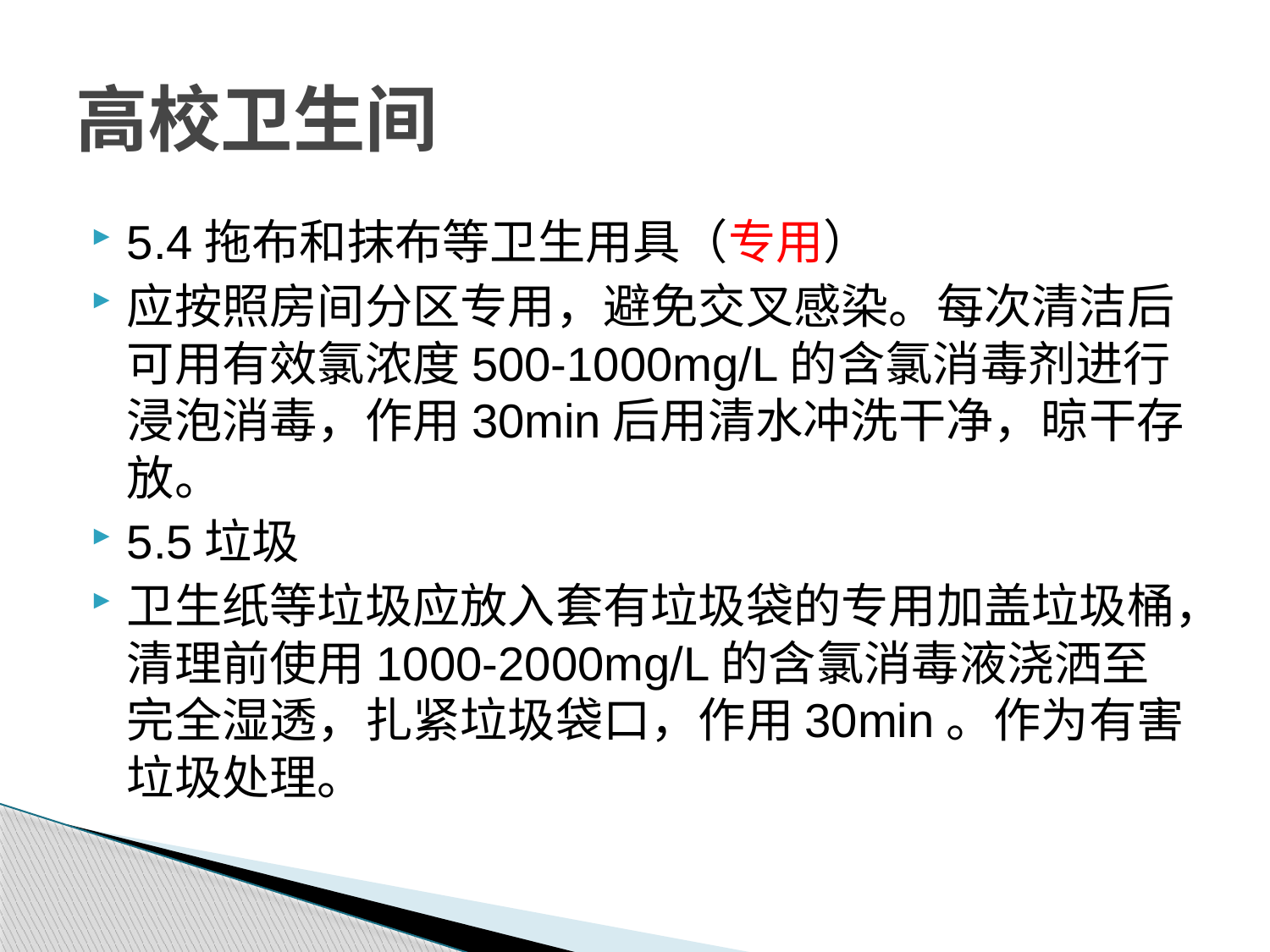

# 高校卫生间
5.4拖布和抹布等卫生用具（专用）
应按照房间分区专用，避免交叉感染。每次清洁后可用有效氯浓度500-1000mg/L的含氯消毒剂进行浸泡消毒，作用30min后用清水冲洗干净，晾干存放。
5.5垃圾
卫生纸等垃圾应放入套有垃圾袋的专用加盖垃圾桶，清理前使用1000-2000mg/L的含氯消毒液浇洒至完全湿透，扎紧垃圾袋口，作用30min。作为有害垃圾处理。